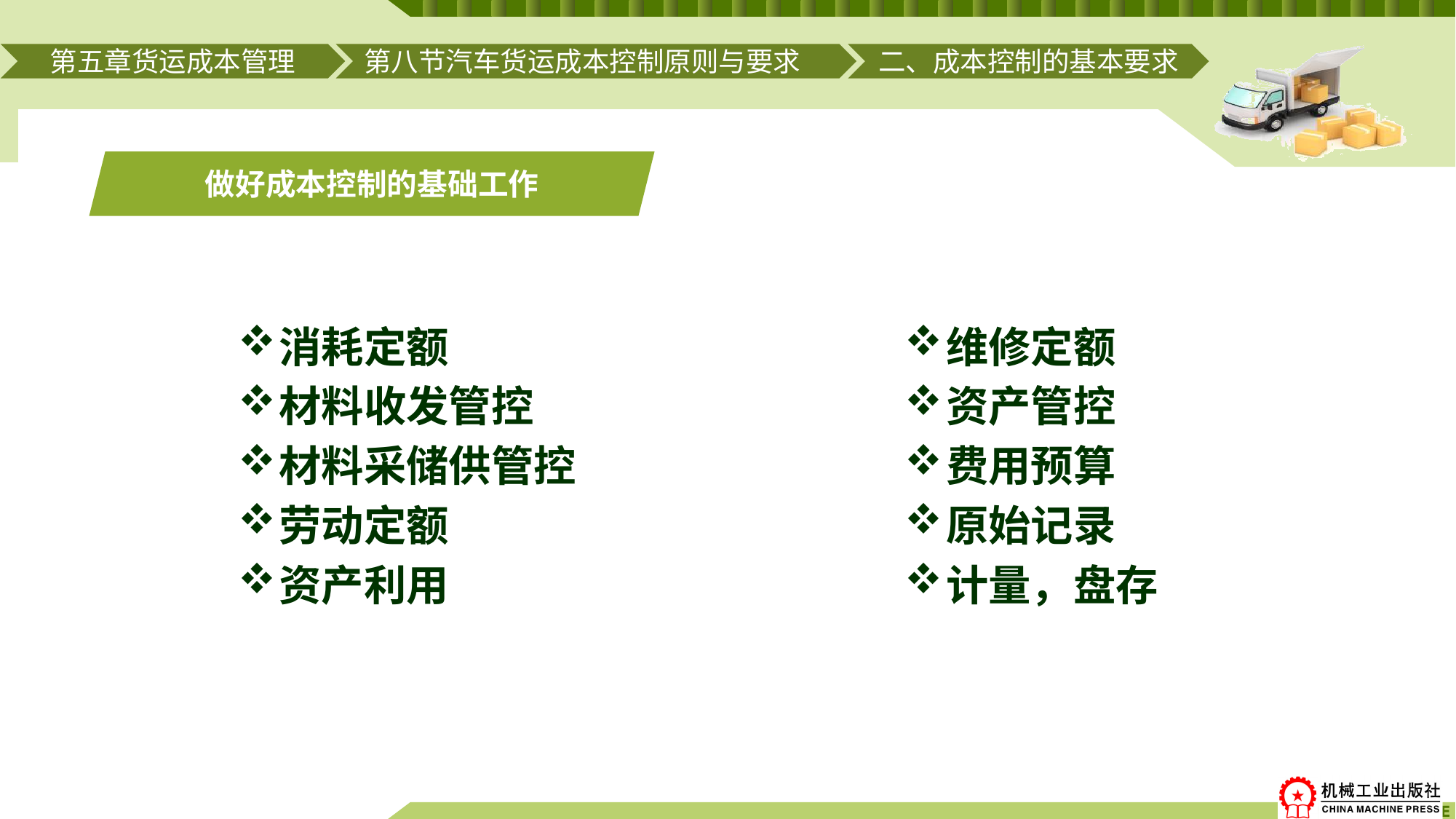

第五章货运成本管理
第八节汽车货运成本控制原则与要求
二、成本控制的基本要求
做好成本控制的基础工作
消耗定额
材料收发管控
材料采储供管控
劳动定额
资产利用

维修定额
资产管控
费用预算
原始记录
计量，盘存